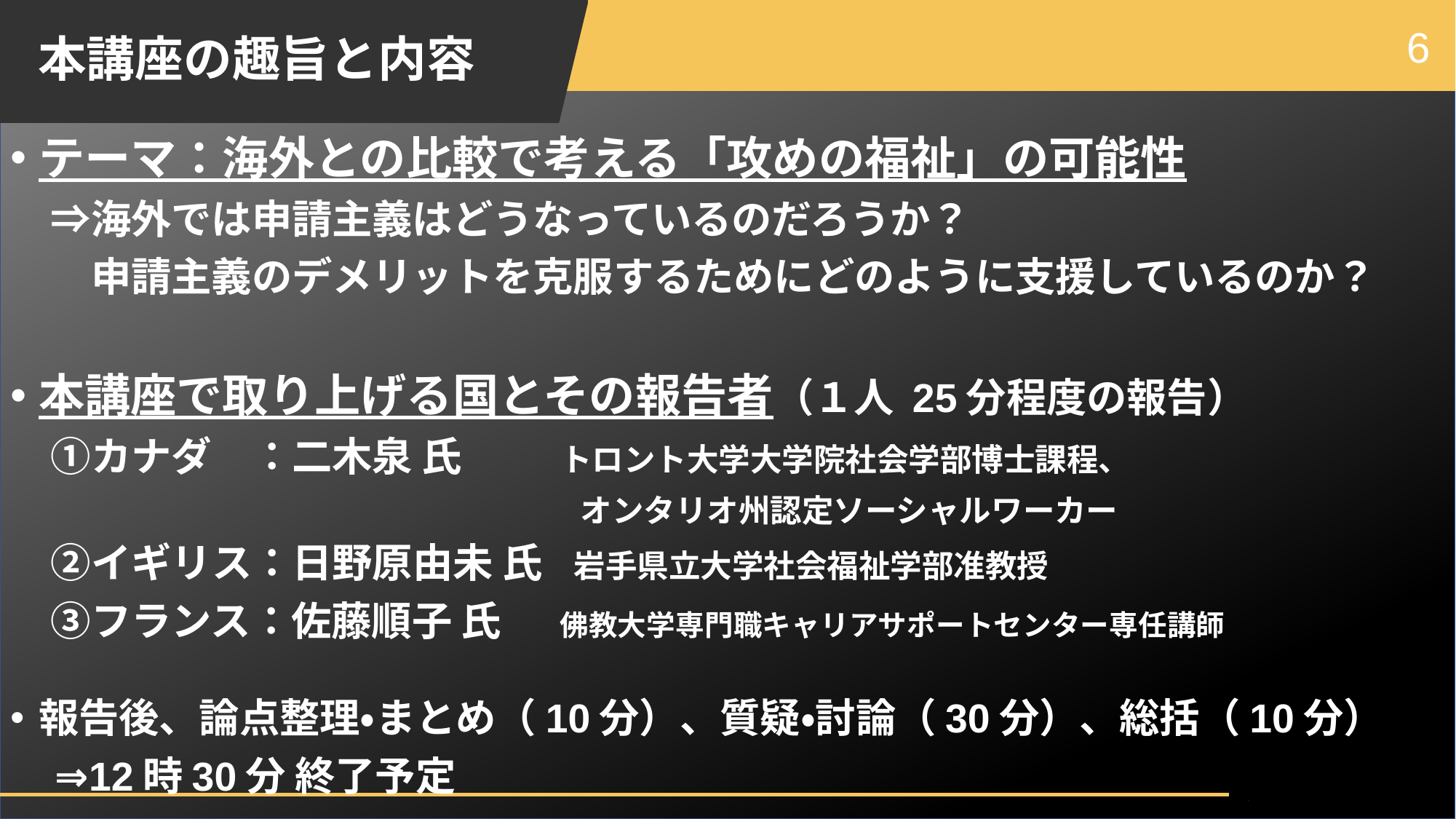

本講座の趣旨と内容
6
テーマ：海外との比較で考える「攻めの福祉」の可能性
　⇒海外では申請主義はどうなっているのだろうか？
　　申請主義のデメリットを克服するためにどのように支援しているのか？

本講座で取り上げる国とその報告者（１人 25分程度の報告）
　①カナダ　：二木泉 氏　　  トロント大学大学院社会学部博士課程、
　　　　　　　　　　　　　　　　　　オンタリオ州認定ソーシャルワーカー
　②イギリス：日野原由未 氏　岩手県立大学社会福祉学部准教授
　③フランス：佐藤順子 氏　  佛教大学専門職キャリアサポートセンター専任講師

報告後、論点整理・まとめ（10分）、質疑・討論（30分）、総括（10分）
    ⇒12時30分 終了予定